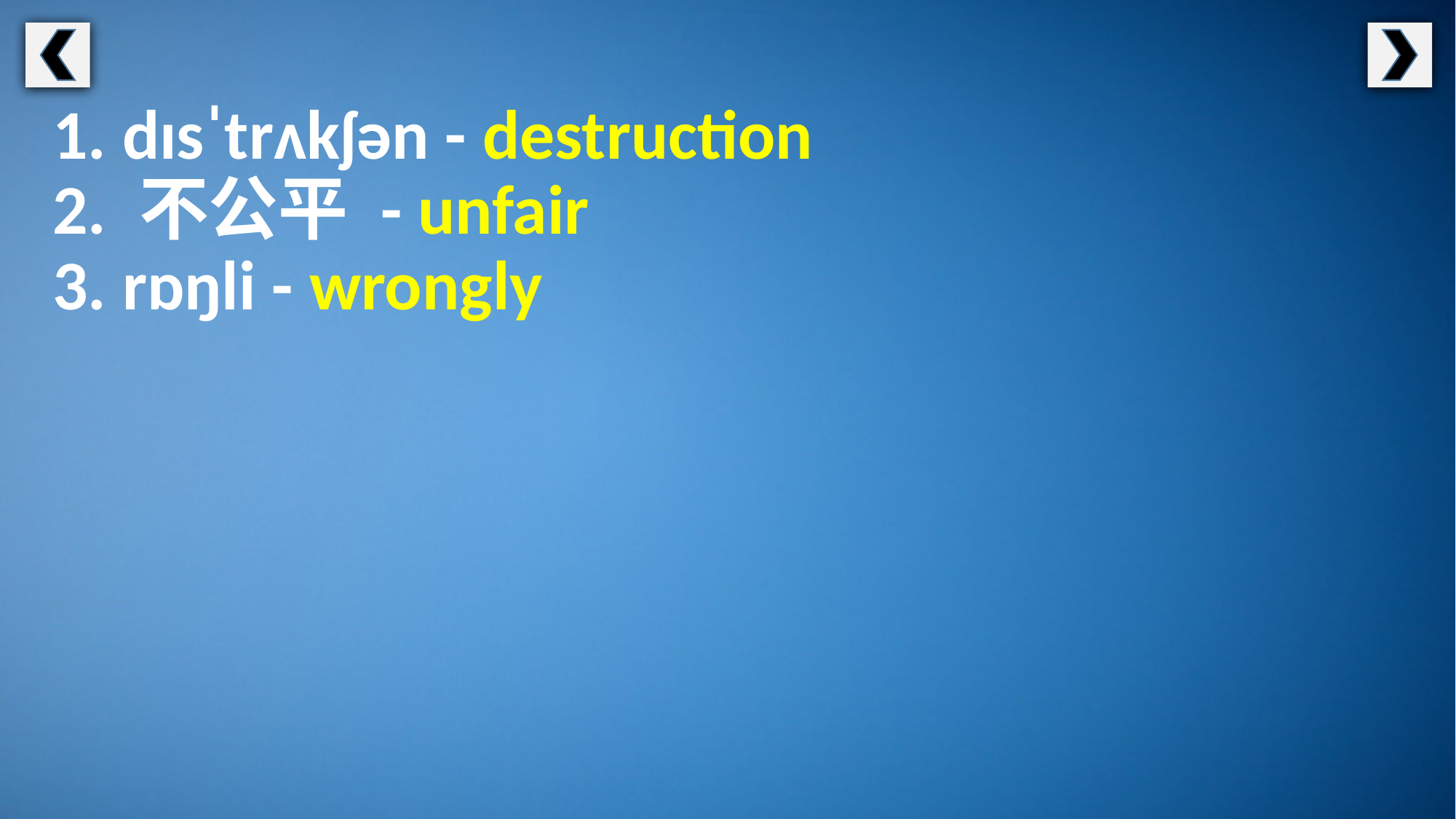

1. dɪsˈtrʌkʃən - destruction
2. 不公平 - unfair
3. rɒŋli - wrongly